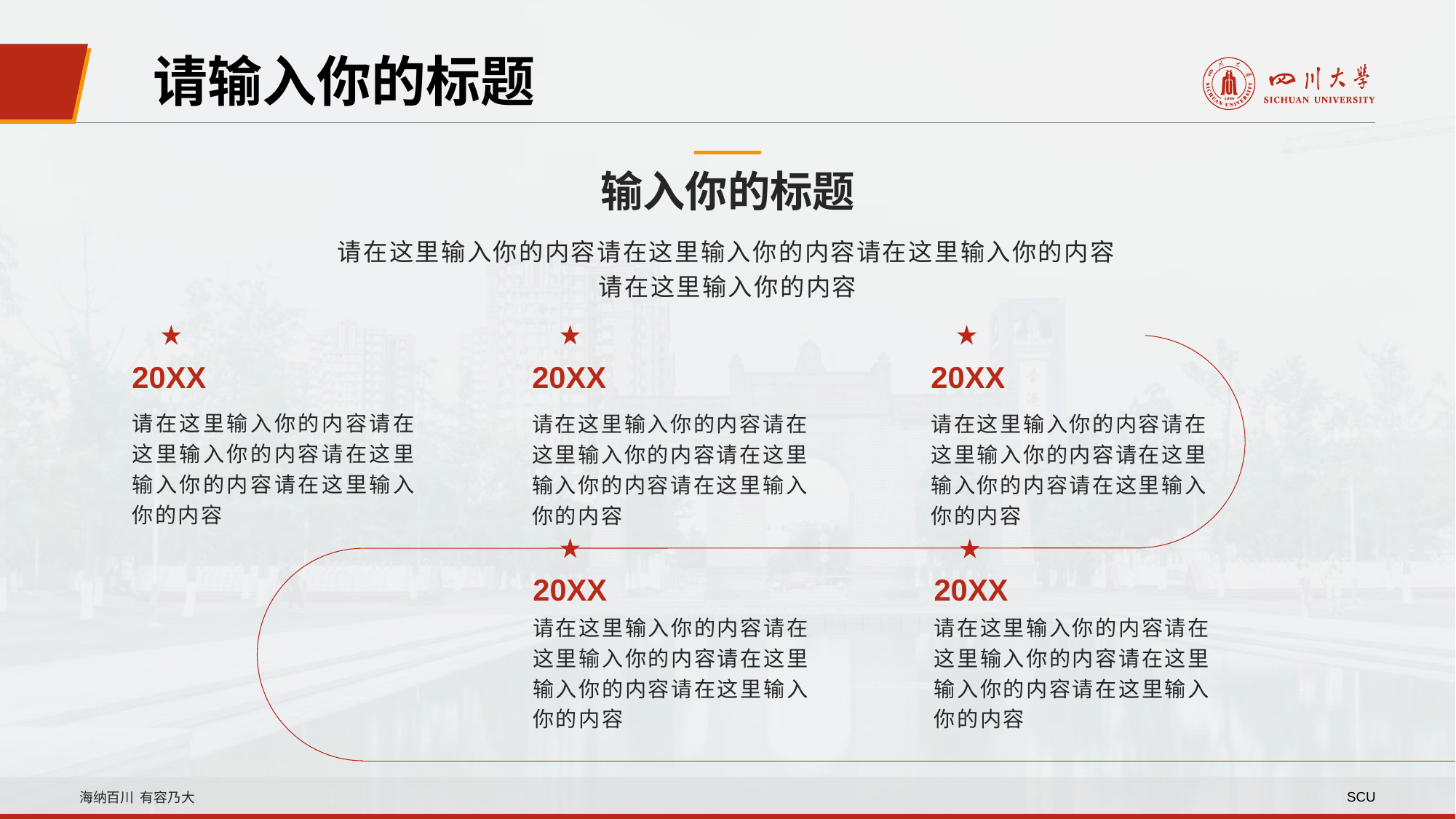

请输入你的标题
输入你的标题
请在这里输入你的内容请在这里输入你的内容请在这里输入你的内容请在这里输入你的内容

20XX
20XX
20XX
请在这里输入你的内容请在这里输入你的内容请在这里输入你的内容请在这里输入你的内容
请在这里输入你的内容请在这里输入你的内容请在这里输入你的内容请在这里输入你的内容
请在这里输入你的内容请在这里输入你的内容请在这里输入你的内容请在这里输入你的内容

20XX
20XX
请在这里输入你的内容请在这里输入你的内容请在这里输入你的内容请在这里输入你的内容
请在这里输入你的内容请在这里输入你的内容请在这里输入你的内容请在这里输入你的内容